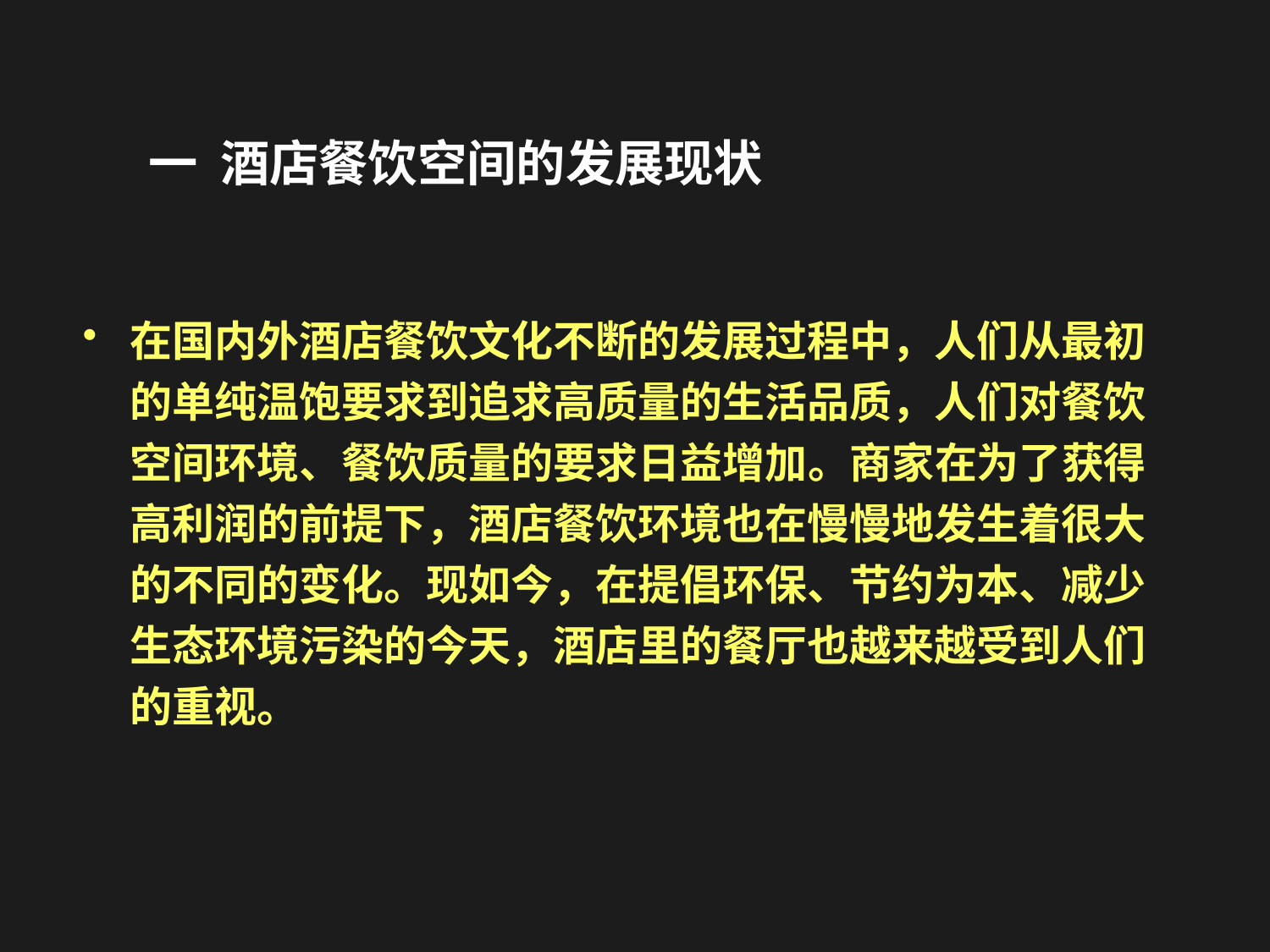

一  酒店餐饮空间的发展现状
在国内外酒店餐饮文化不断的发展过程中，人们从最初的单纯温饱要求到追求高质量的生活品质，人们对餐饮空间环境、餐饮质量的要求日益增加。商家在为了获得高利润的前提下，酒店餐饮环境也在慢慢地发生着很大的不同的变化。现如今，在提倡环保、节约为本、减少生态环境污染的今天，酒店里的餐厅也越来越受到人们的重视。